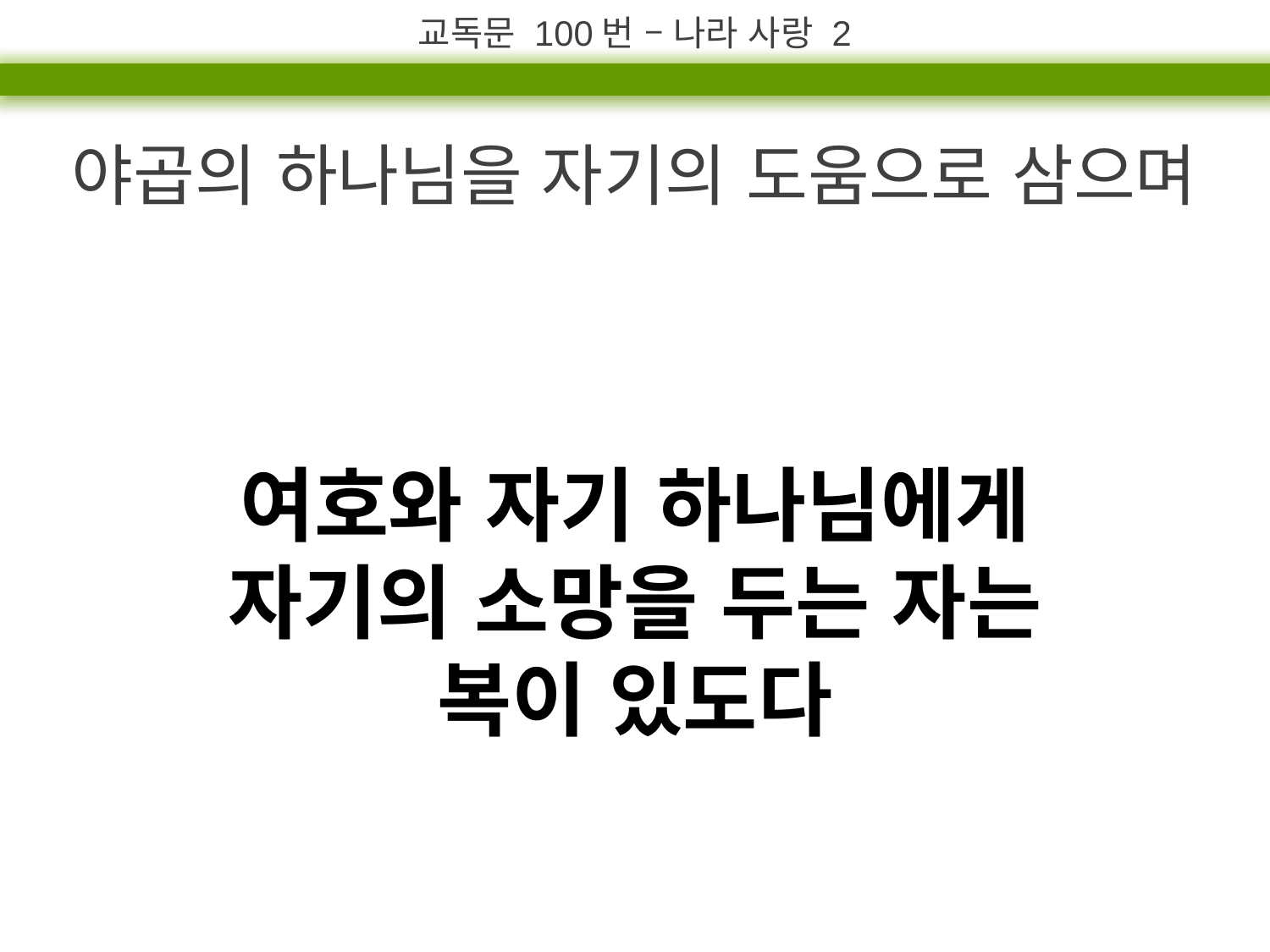

교독문 100번 – 나라 사랑 2

야곱의 하나님을 자기의 도움으로 삼으며
여호와 자기 하나님에게
자기의 소망을 두는 자는
복이 있도다